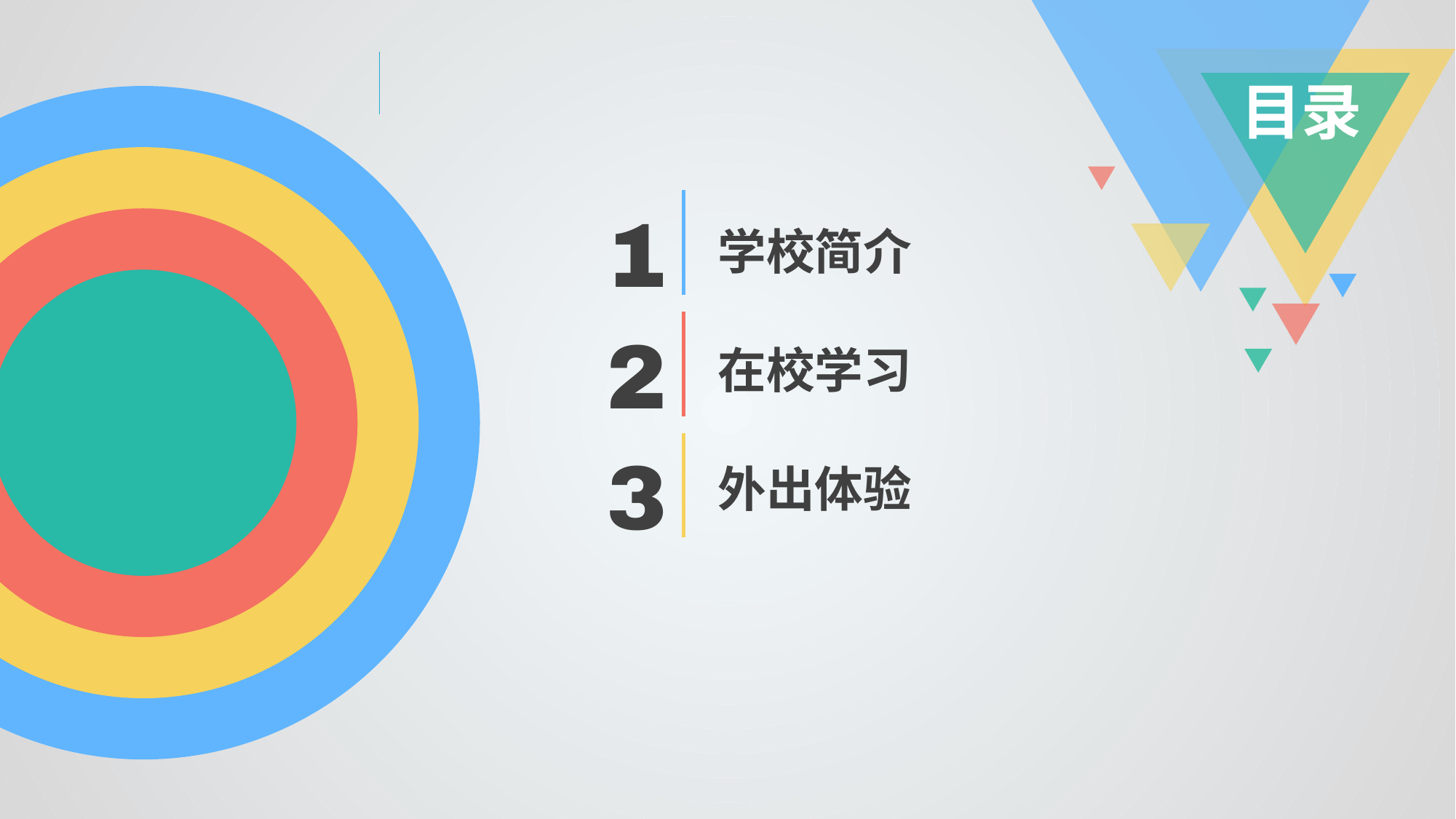

目录

1
学校简介

2
在校学习
3
外出体验